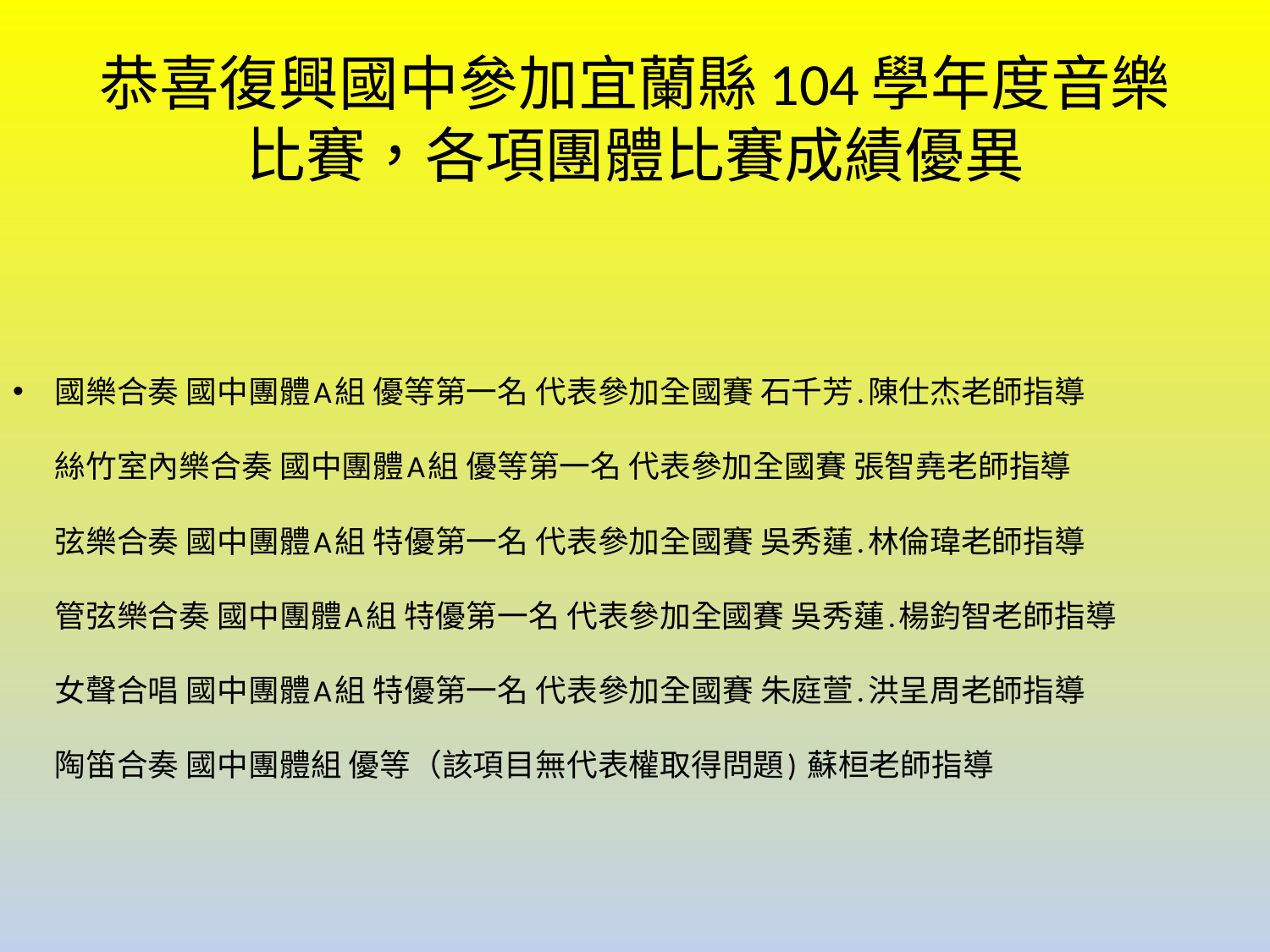

# 恭喜復興國中參加宜蘭縣104學年度音樂比賽，各項團體比賽成績優異
國樂合奏 國中團體A組 優等第一名 代表參加全國賽 石千芳.陳仕杰老師指導
絲竹室內樂合奏 國中團體A組 優等第一名 代表參加全國賽 張智堯老師指導
弦樂合奏 國中團體A組 特優第一名 代表參加全國賽 吳秀蓮.林倫瑋老師指導
管弦樂合奏 國中團體A組 特優第一名 代表參加全國賽 吳秀蓮.楊鈞智老師指導
女聲合唱 國中團體A組 特優第一名 代表參加全國賽 朱庭萱.洪呈周老師指導
陶笛合奏 國中團體組 優等（該項目無代表權取得問題) 蘇桓老師指導